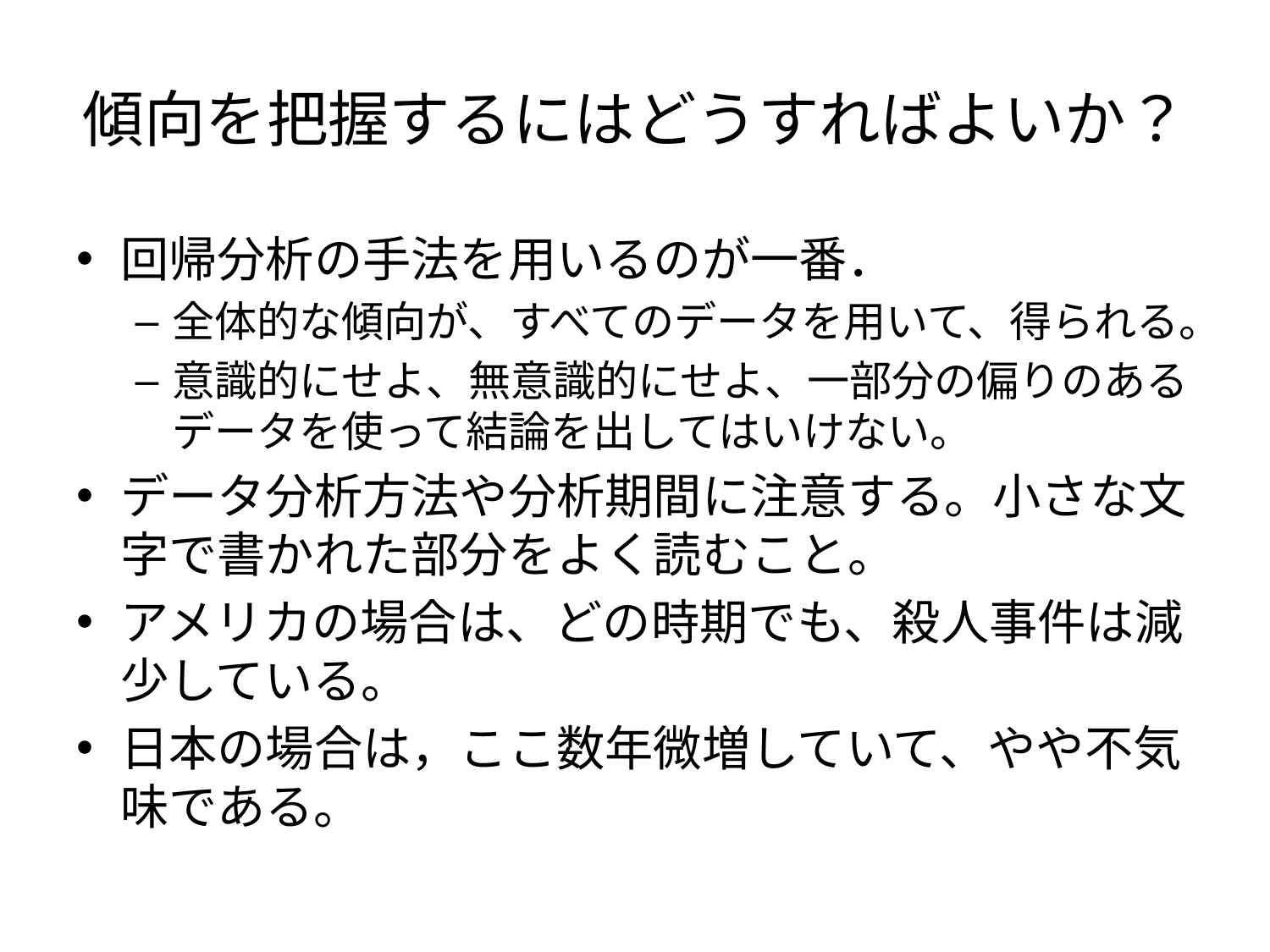

# 傾向を把握するにはどうすればよいか？
回帰分析の手法を用いるのが一番．
全体的な傾向が、すべてのデータを用いて、得られる。
意識的にせよ、無意識的にせよ、一部分の偏りのあるデータを使って結論を出してはいけない。
データ分析方法や分析期間に注意する。小さな文字で書かれた部分をよく読むこと。
アメリカの場合は、どの時期でも、殺人事件は減少している。
日本の場合は，ここ数年微増していて、やや不気味である。